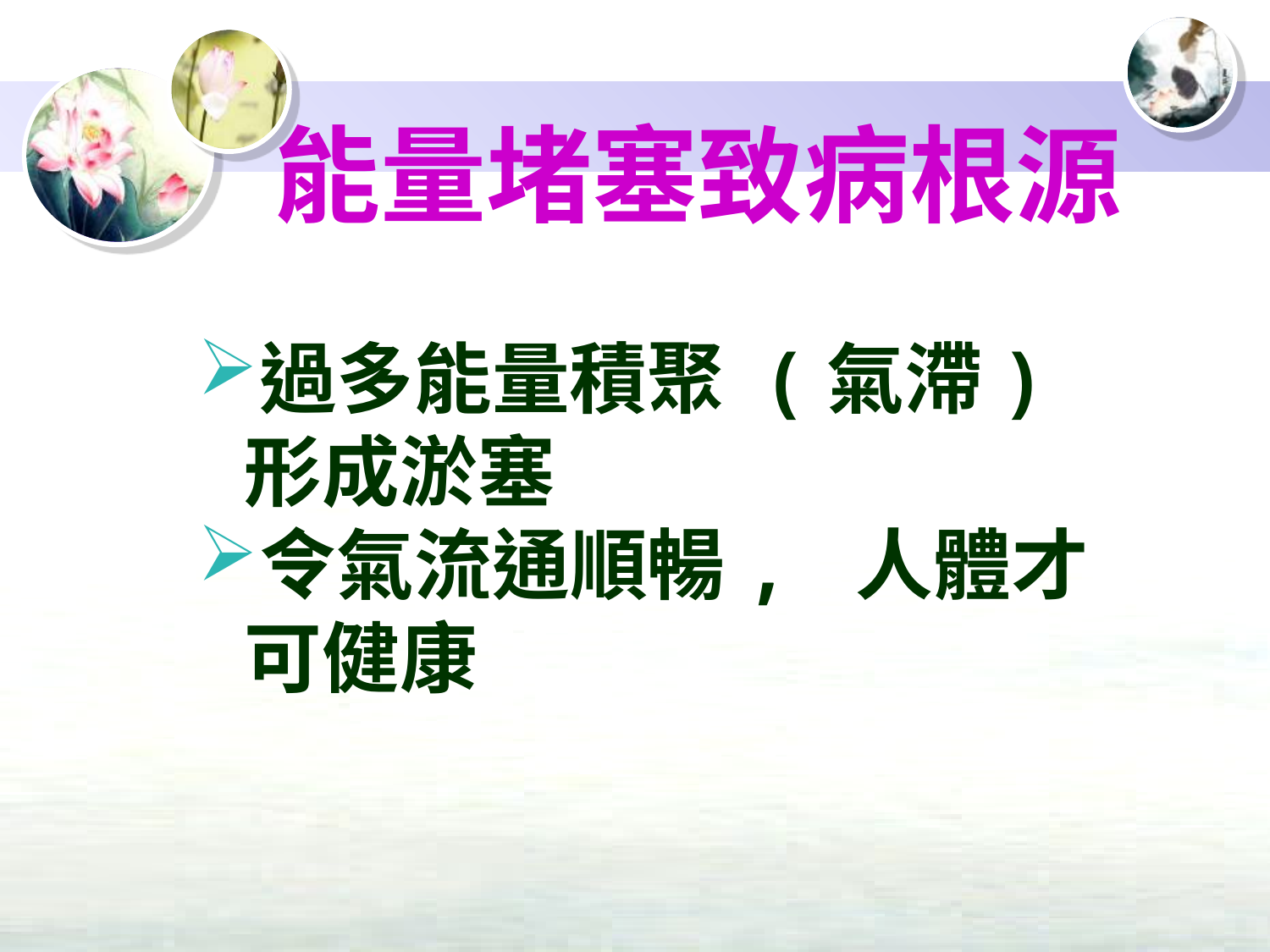

能量堵塞致病根源
過多能量積聚 (氣滯) 形成淤塞
令氣流通順暢, 人體才可健康